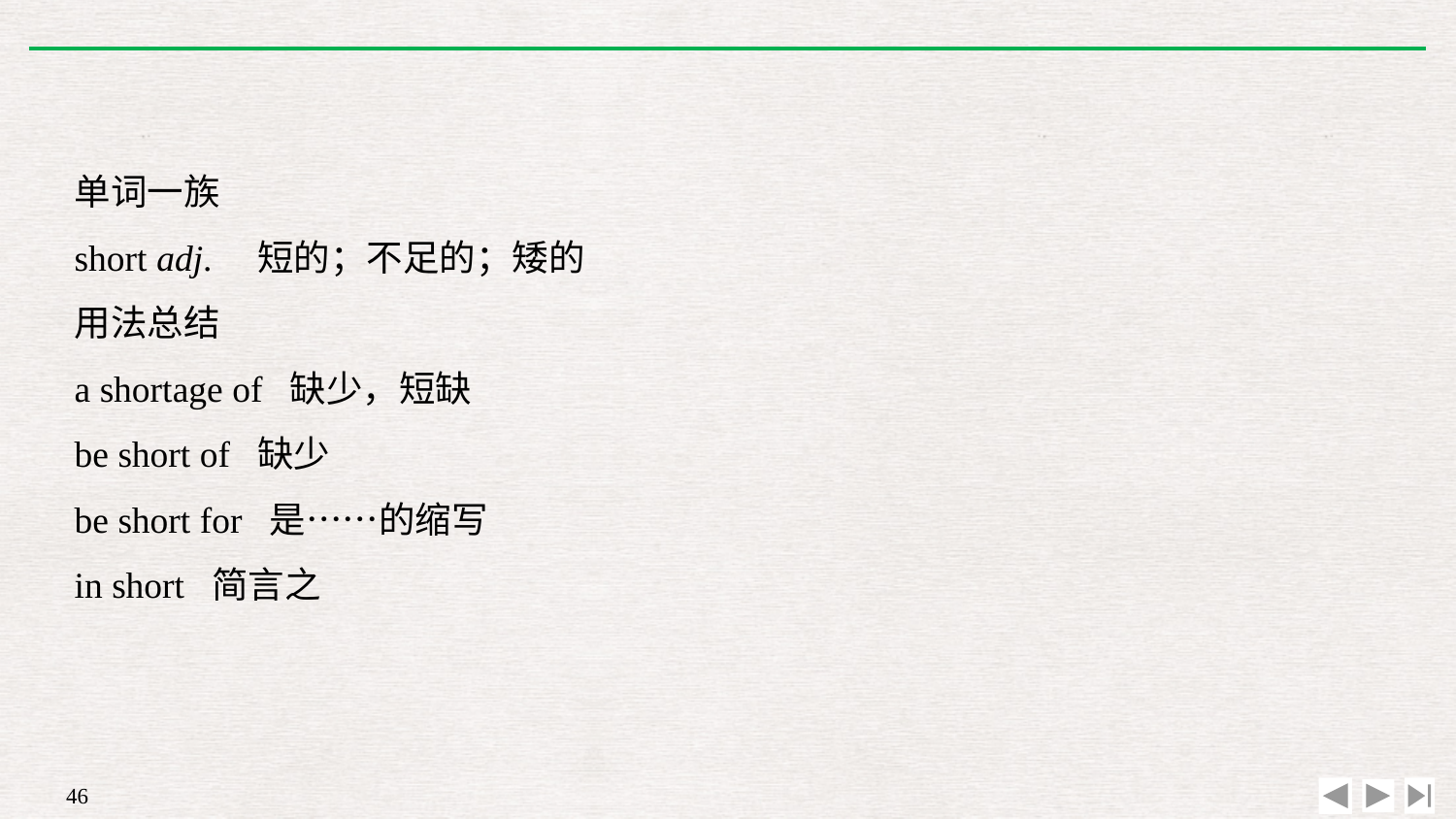

单词一族
short adj.　短的；不足的；矮的
用法总结
a shortage of  缺少，短缺
be short of  缺少
be short for  是……的缩写
in short  简言之